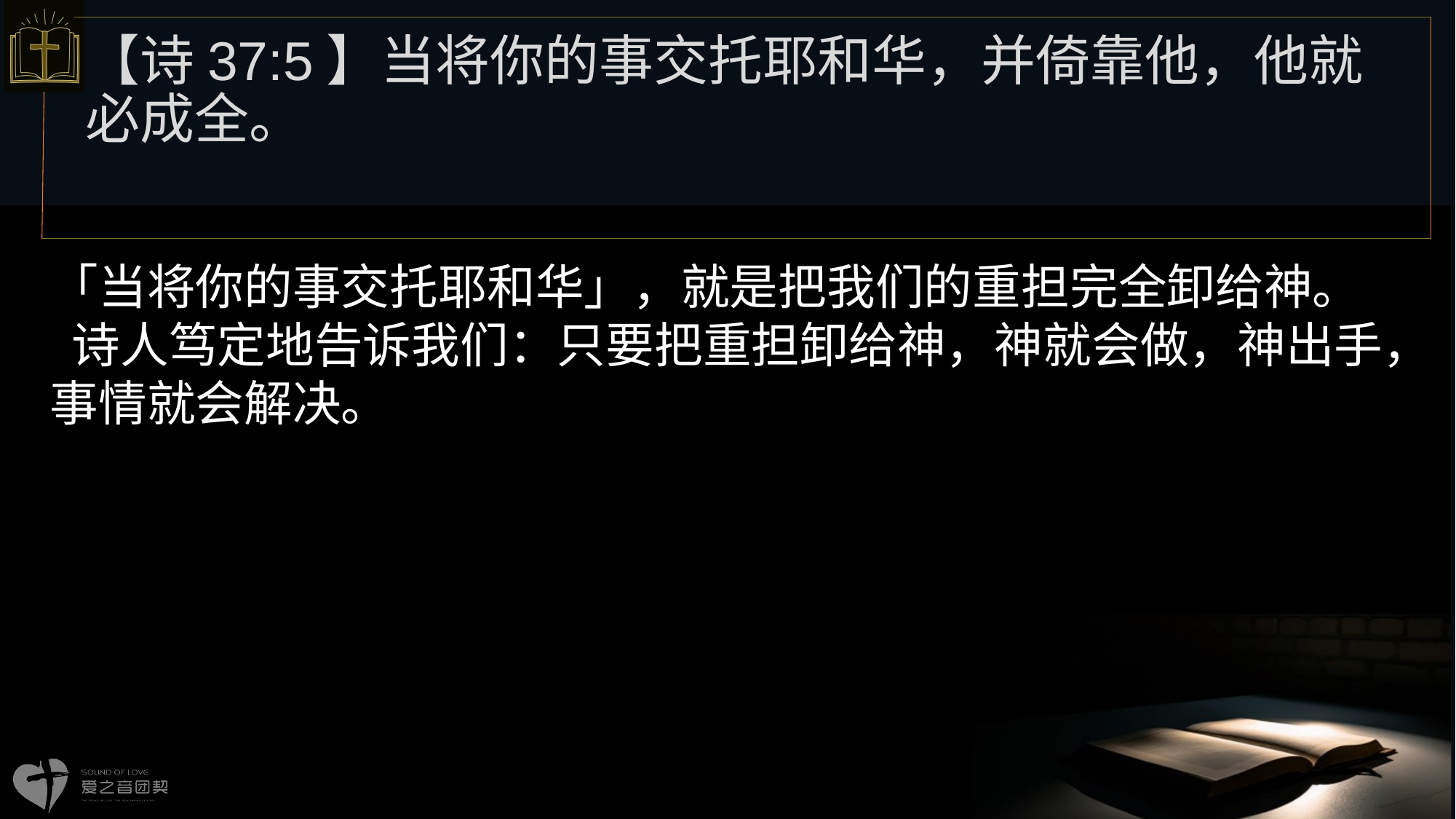

【诗37:5】当将你的事交托耶和华，并倚靠他，他就必成全。
# 「当将你的事交托耶和华」，就是把我们的重担完全卸给神。 诗人笃定地告诉我们：只要把重担卸给神，神就会做，神出手，事情就会解决。